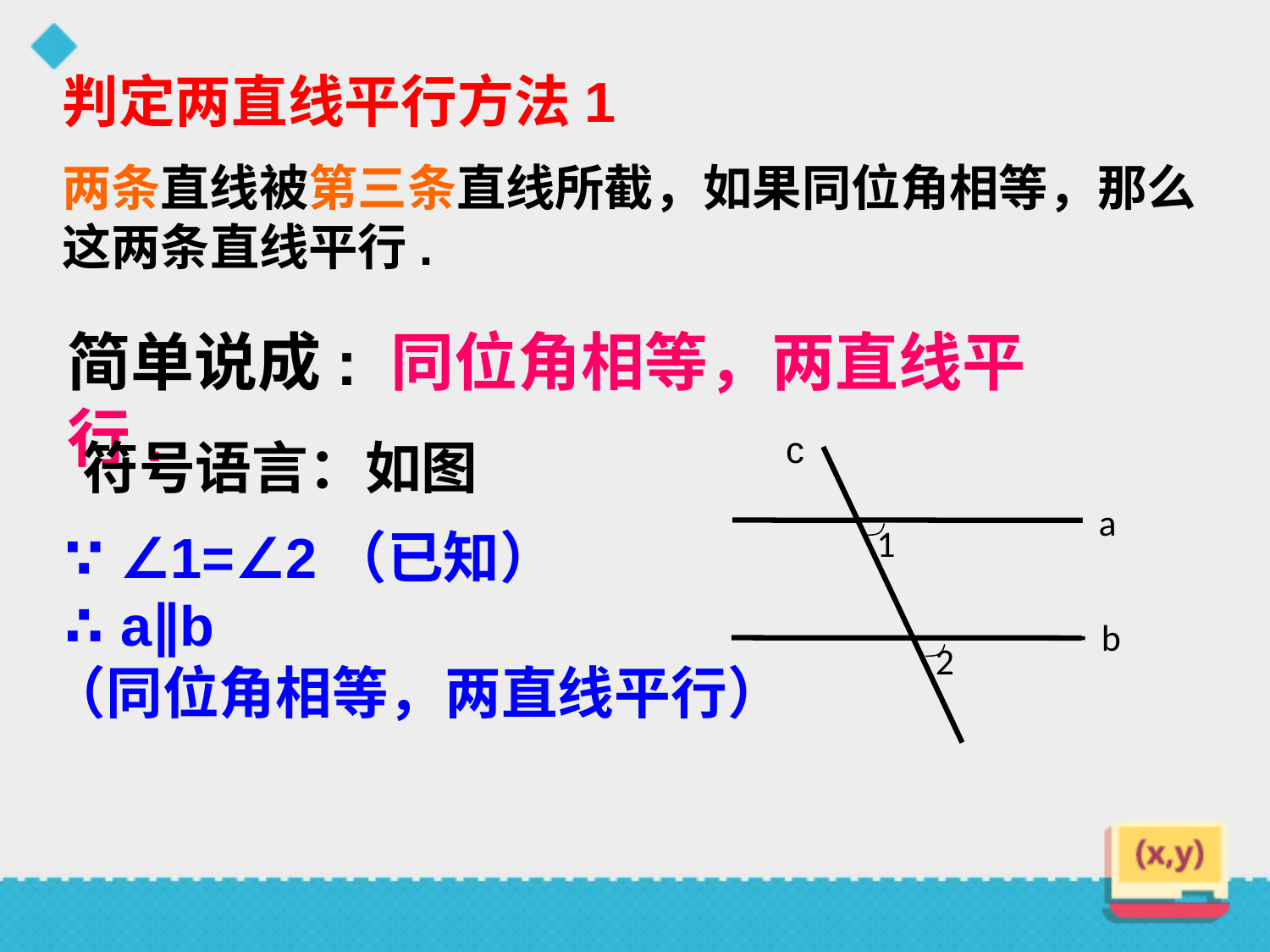

判定两直线平行方法1
两条直线被第三条直线所截，如果同位角相等，那么这两条直线平行.
简单说成: 同位角相等，两直线平行.
c

a

1
b

2

符号语言：如图
 ∵ ∠1=∠2（已知）
 ∴ a∥b
（同位角相等，两直线平行）